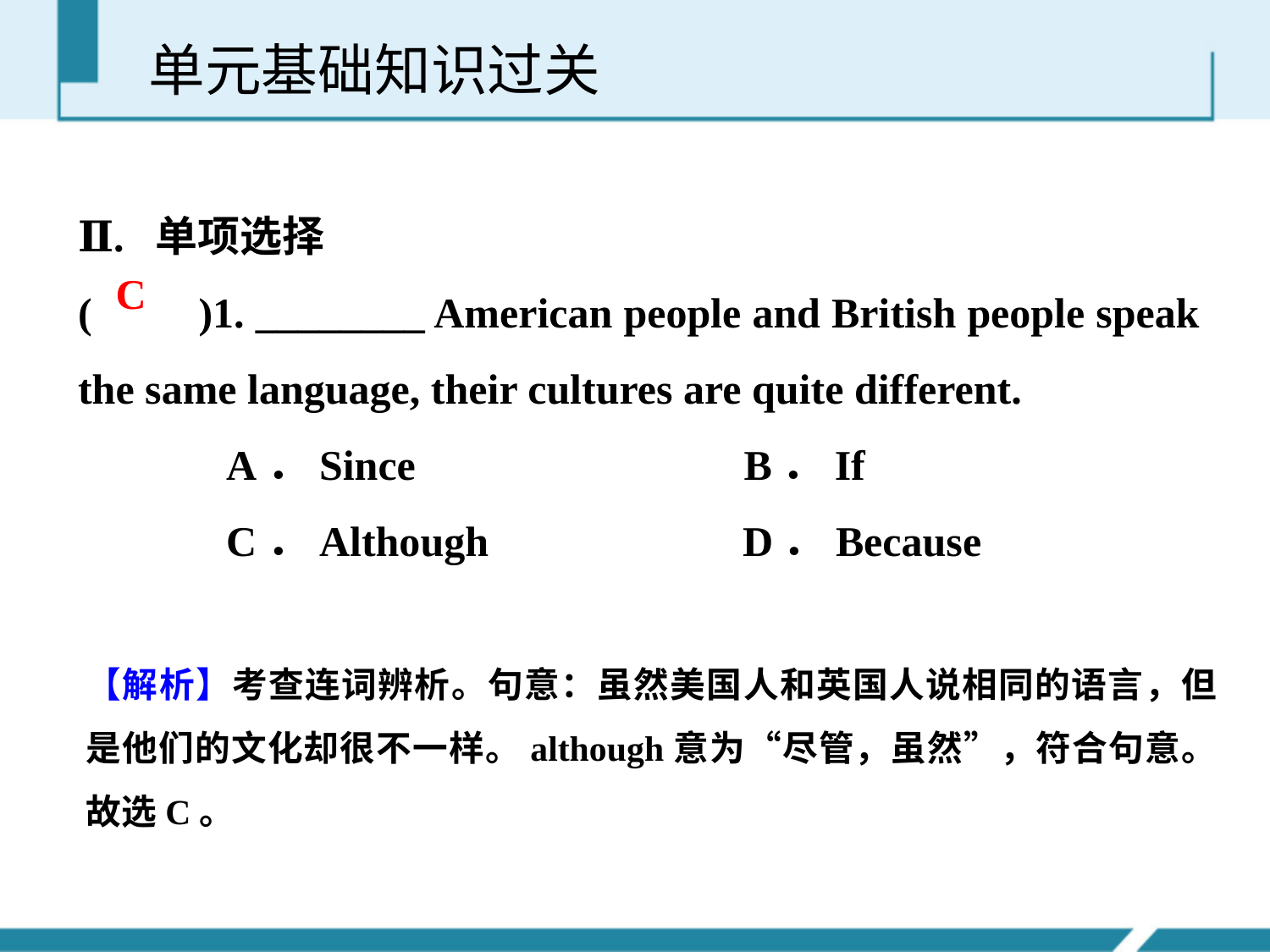

单元基础知识过关
Ⅱ.  单项选择
(　　)1. ________ American people and British people speak the same language, their cultures are quite different.
              A．Since                               B．If
              C．Although                        D．Because
C
【解析】考查连词辨析。句意：虽然美国人和英国人说相同的语言，但是他们的文化却很不一样。although意为“尽管，虽然”，符合句意。故选C。